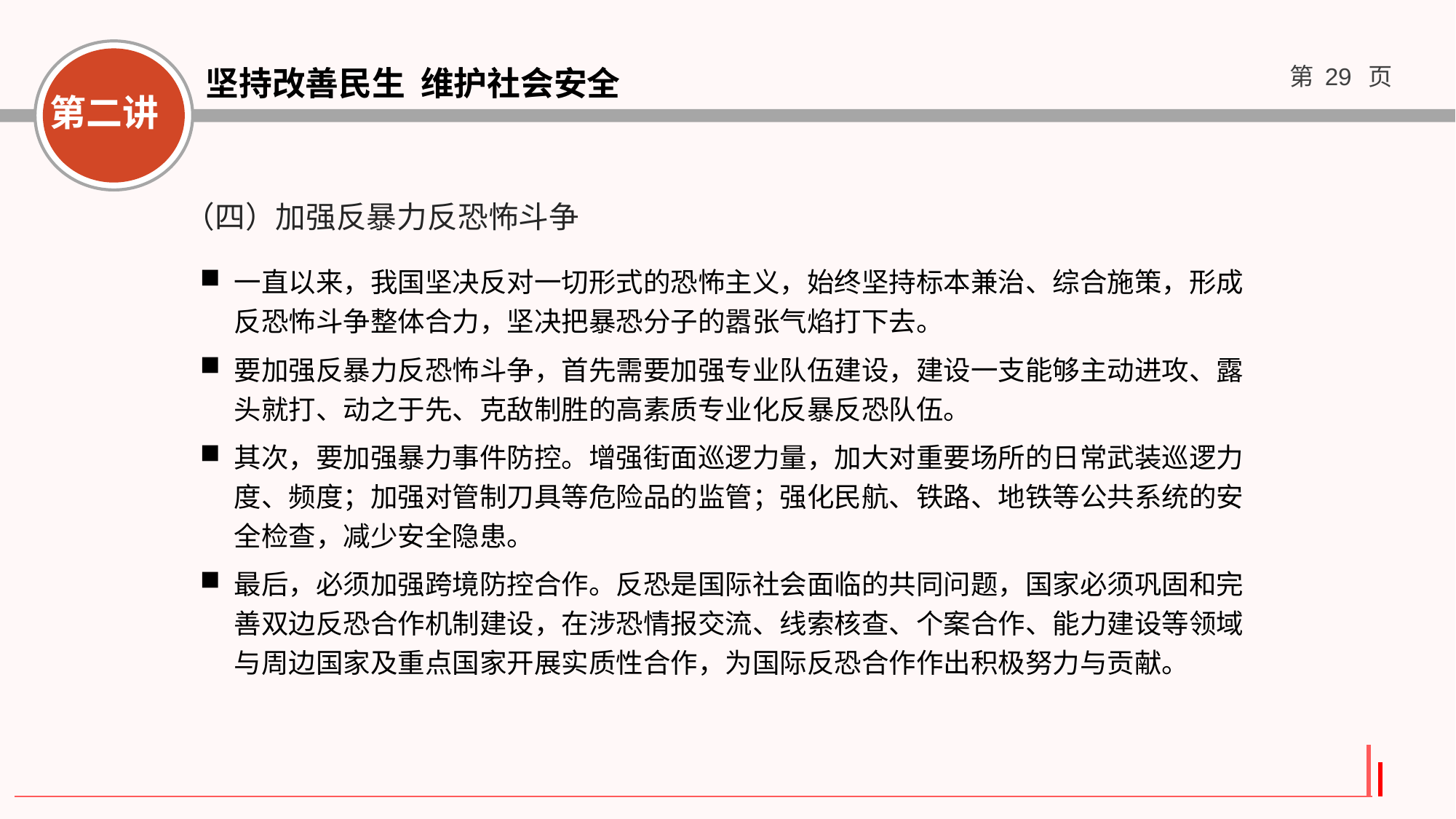

（四）加强反暴力反恐怖斗争
一直以来，我国坚决反对一切形式的恐怖主义，始终坚持标本兼治、综合施策，形成反恐怖斗争整体合力，坚决把暴恐分子的嚣张气焰打下去。
要加强反暴力反恐怖斗争，首先需要加强专业队伍建设，建设一支能够主动进攻、露头就打、动之于先、克敌制胜的高素质专业化反暴反恐队伍。
其次，要加强暴力事件防控。增强街面巡逻力量，加大对重要场所的日常武装巡逻力度、频度；加强对管制刀具等危险品的监管；强化民航、铁路、地铁等公共系统的安全检查，减少安全隐患。
最后，必须加强跨境防控合作。反恐是国际社会面临的共同问题，国家必须巩固和完善双边反恐合作机制建设，在涉恐情报交流、线索核查、个案合作、能力建设等领域与周边国家及重点国家开展实质性合作，为国际反恐合作作出积极努力与贡献。